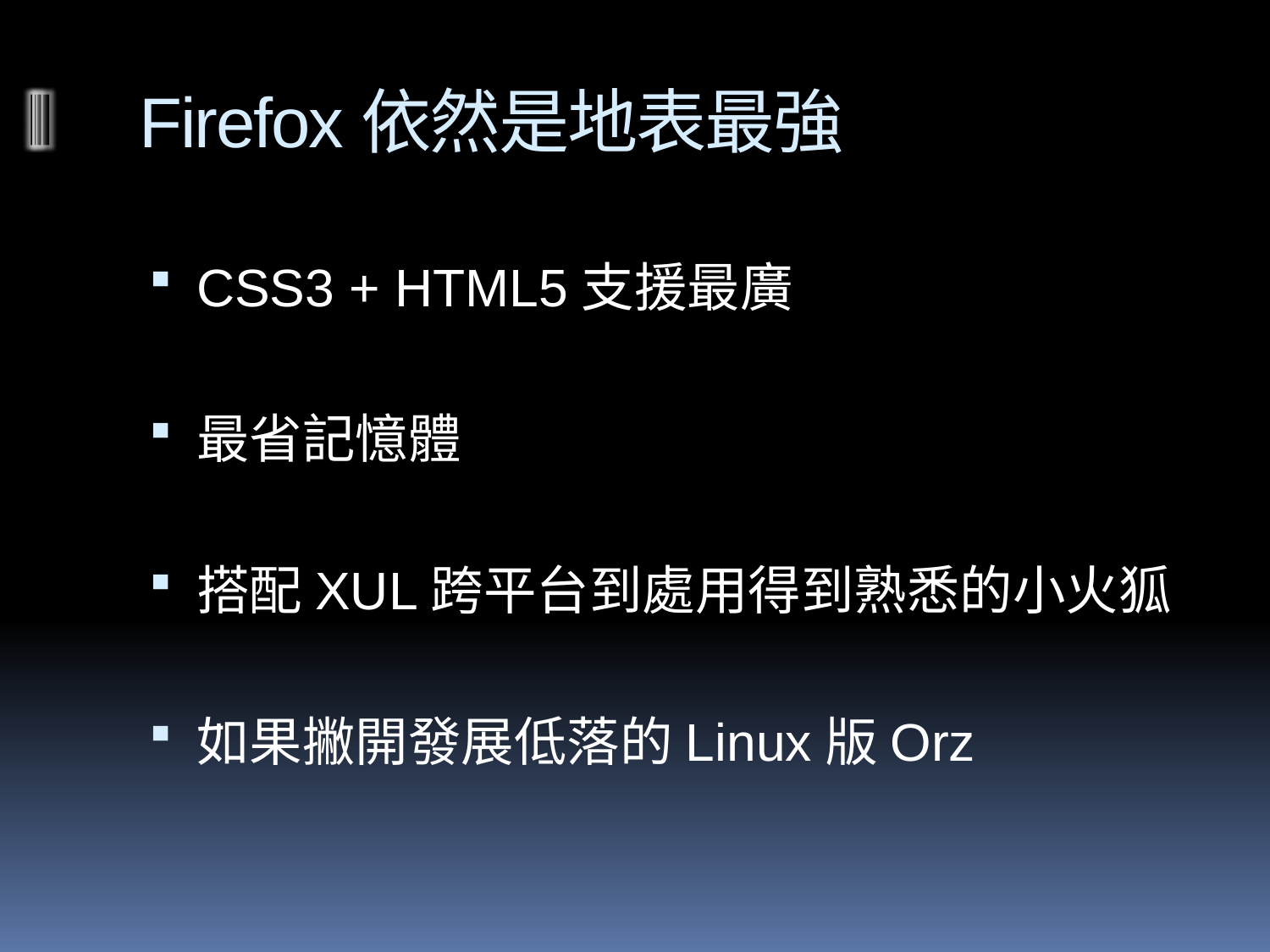

# Firefox依然是地表最強
CSS3 + HTML5支援最廣

最省記憶體

搭配XUL跨平台到處用得到熟悉的小火狐

如果撇開發展低落的Linux版Orz